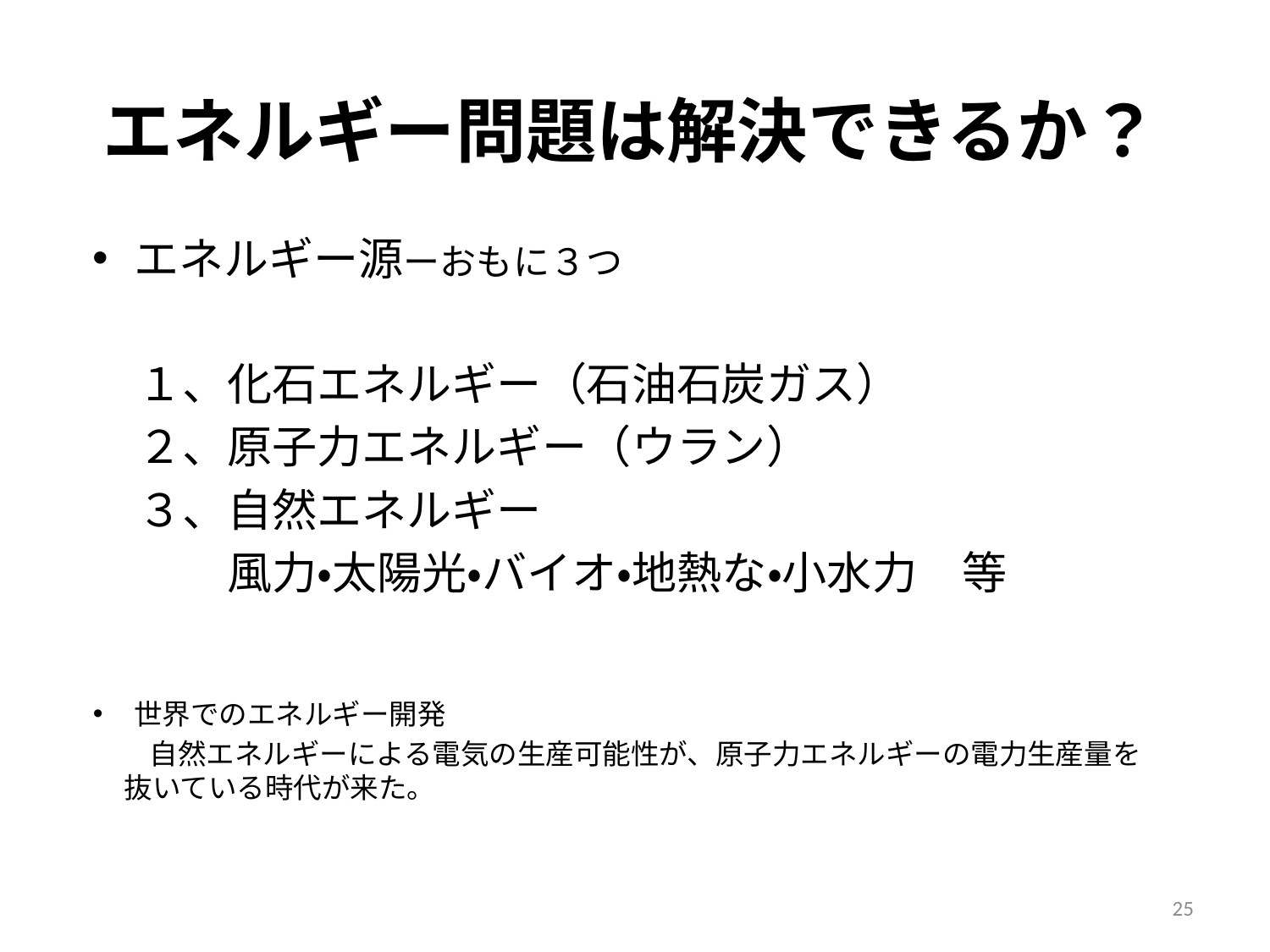

# エネルギー問題は解決できるか？
エネルギー源ーおもに３つ

　１、化石エネルギー（石油石炭ガス）
　２、原子力エネルギー（ウラン）
　３、自然エネルギー
　　　風力・太陽光・バイオ・地熱な・小水力　等

世界でのエネルギー開発
　　自然エネルギーによる電気の生産可能性が、原子力エネルギーの電力生産量を抜いている時代が来た。

25